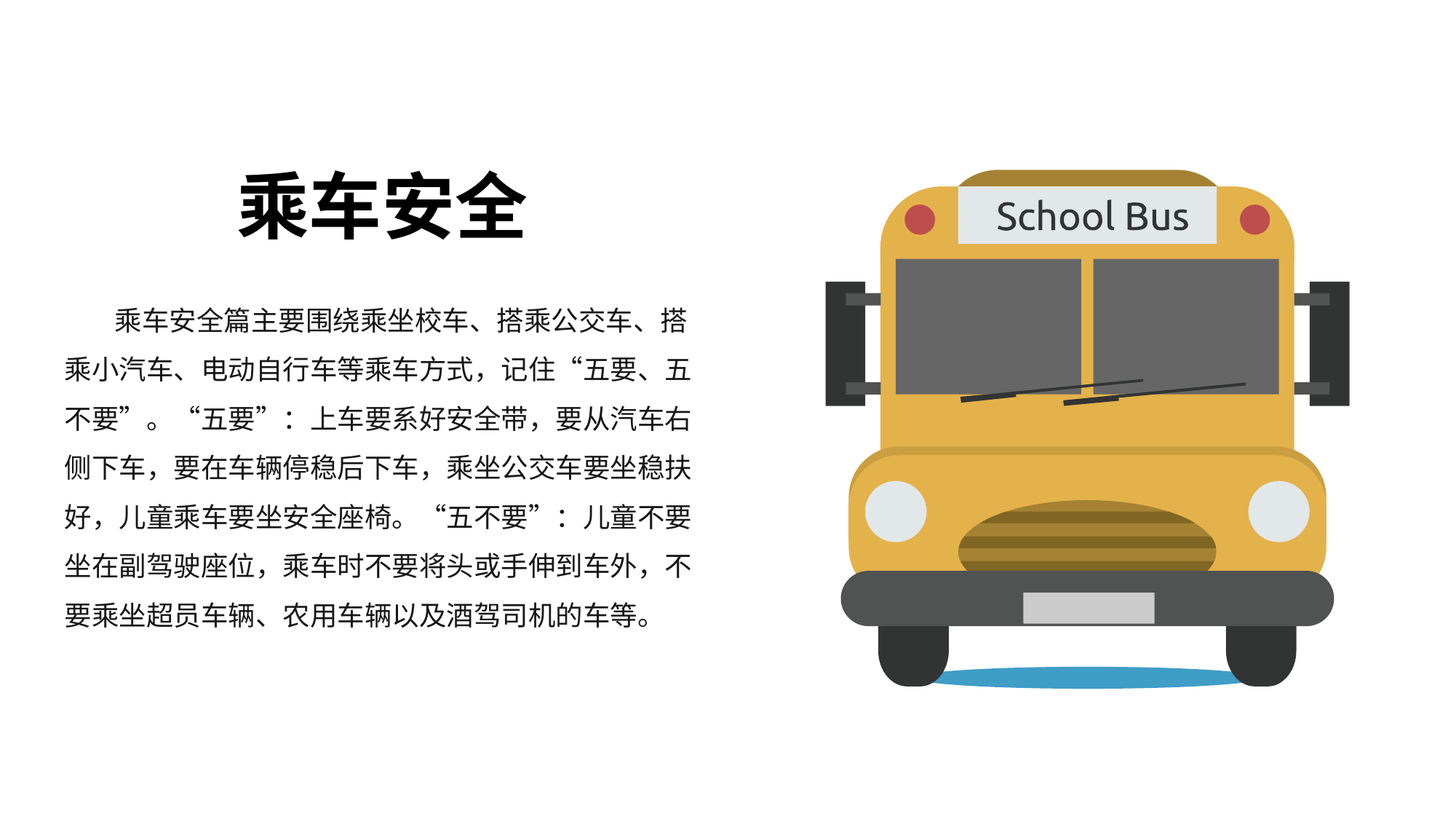

乘车安全

       乘车安全篇主要围绕乘坐校车、搭乘公交车、搭乘小汽车、电动自行车等乘车方式，记住“五要、五不要”。“五要”：上车要系好安全带，要从汽车右侧下车，要在车辆停稳后下车，乘坐公交车要坐稳扶好，儿童乘车要坐安全座椅。“五不要”：儿童不要坐在副驾驶座位，乘车时不要将头或手伸到车外，不要乘坐超员车辆、农用车辆以及酒驾司机的车等。